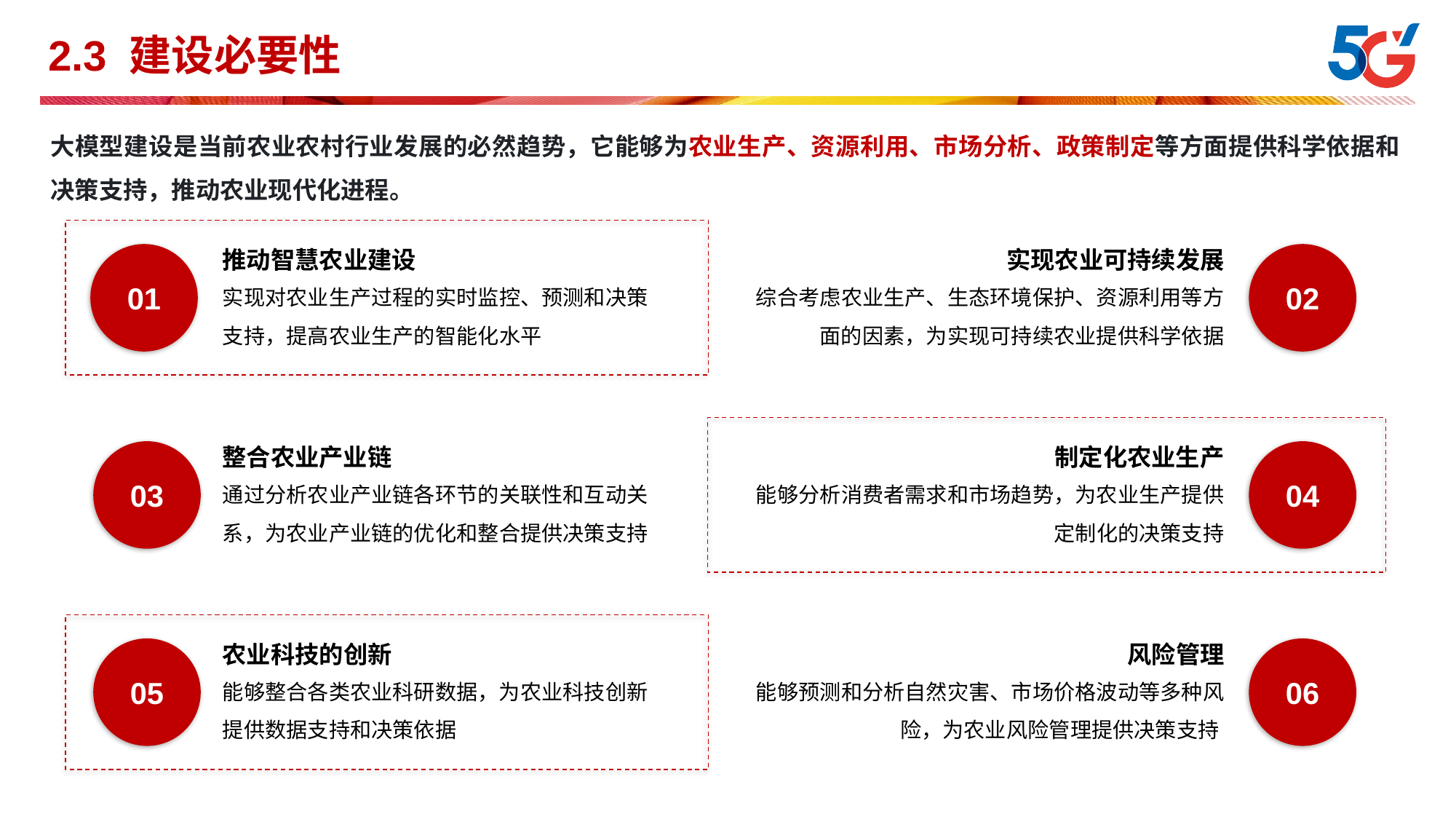

# 2.3 建设必要性
大模型建设是当前农业农村行业发展的必然趋势，它能够为农业生产、资源利用、市场分析、政策制定等方面提供科学依据和决策支持，推动农业现代化进程。

推动智慧农业建设
实现农业可持续发展
01
02
实现对农业生产过程的实时监控、预测和决策支持，提高农业生产的智能化水平
综合考虑农业生产、生态环境保护、资源利用等方面的因素，为实现可持续农业提供科学依据

整合农业产业链
制定化农业生产
03
04
通过分析农业产业链各环节的关联性和互动关系，为农业产业链的优化和整合提供决策支持
能够分析消费者需求和市场趋势，为农业生产提供定制化的决策支持

农业科技的创新
风险管理
05
06
能够整合各类农业科研数据，为农业科技创新提供数据支持和决策依据
能够预测和分析自然灾害、市场价格波动等多种风险，为农业风险管理提供决策支持